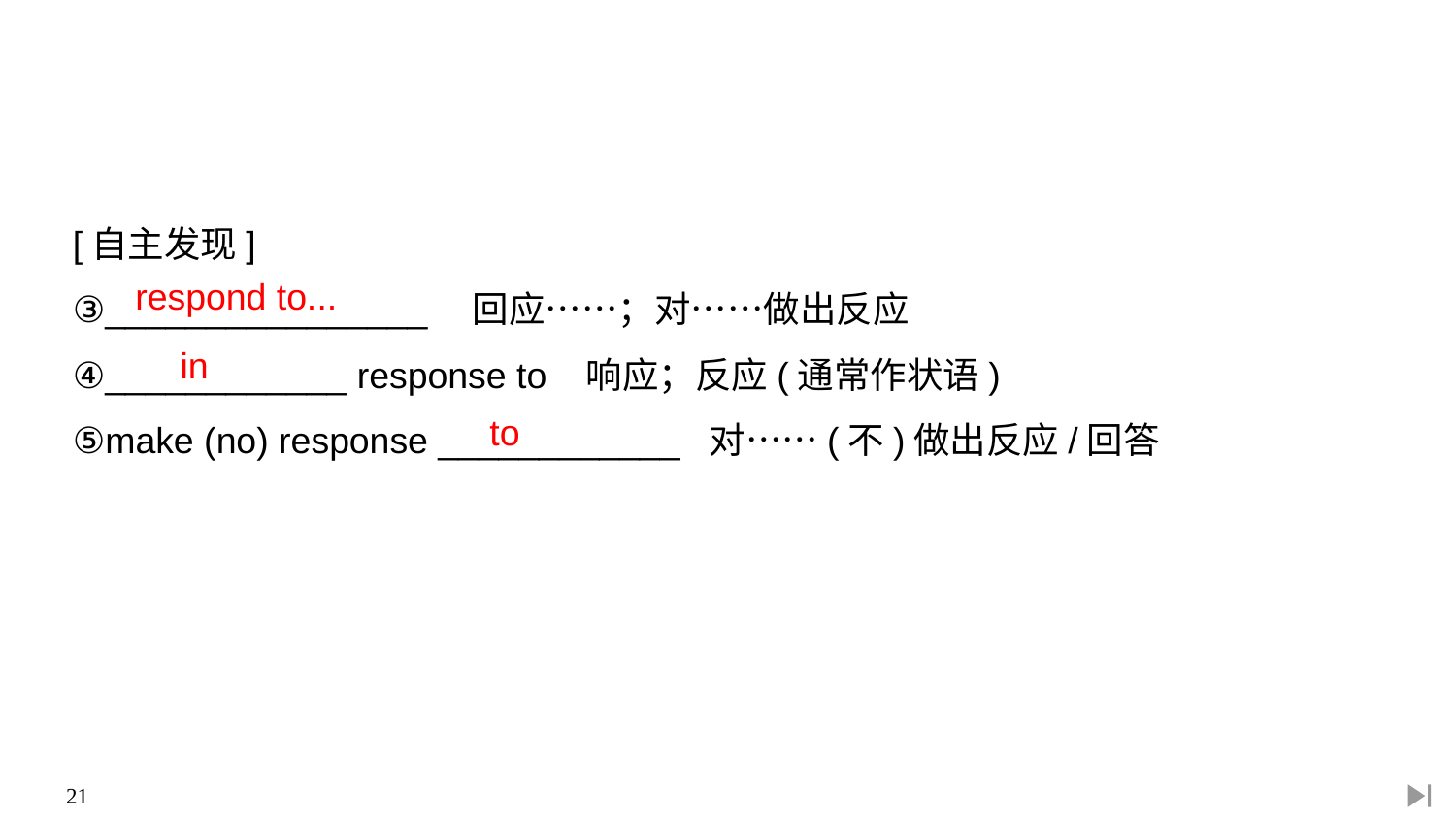

[自主发现]
③________________　回应……；对……做出反应
④____________ response to   响应；反应(通常作状语)
⑤make (no) response ____________  对……(不)做出反应/回答
respond to...
in
to